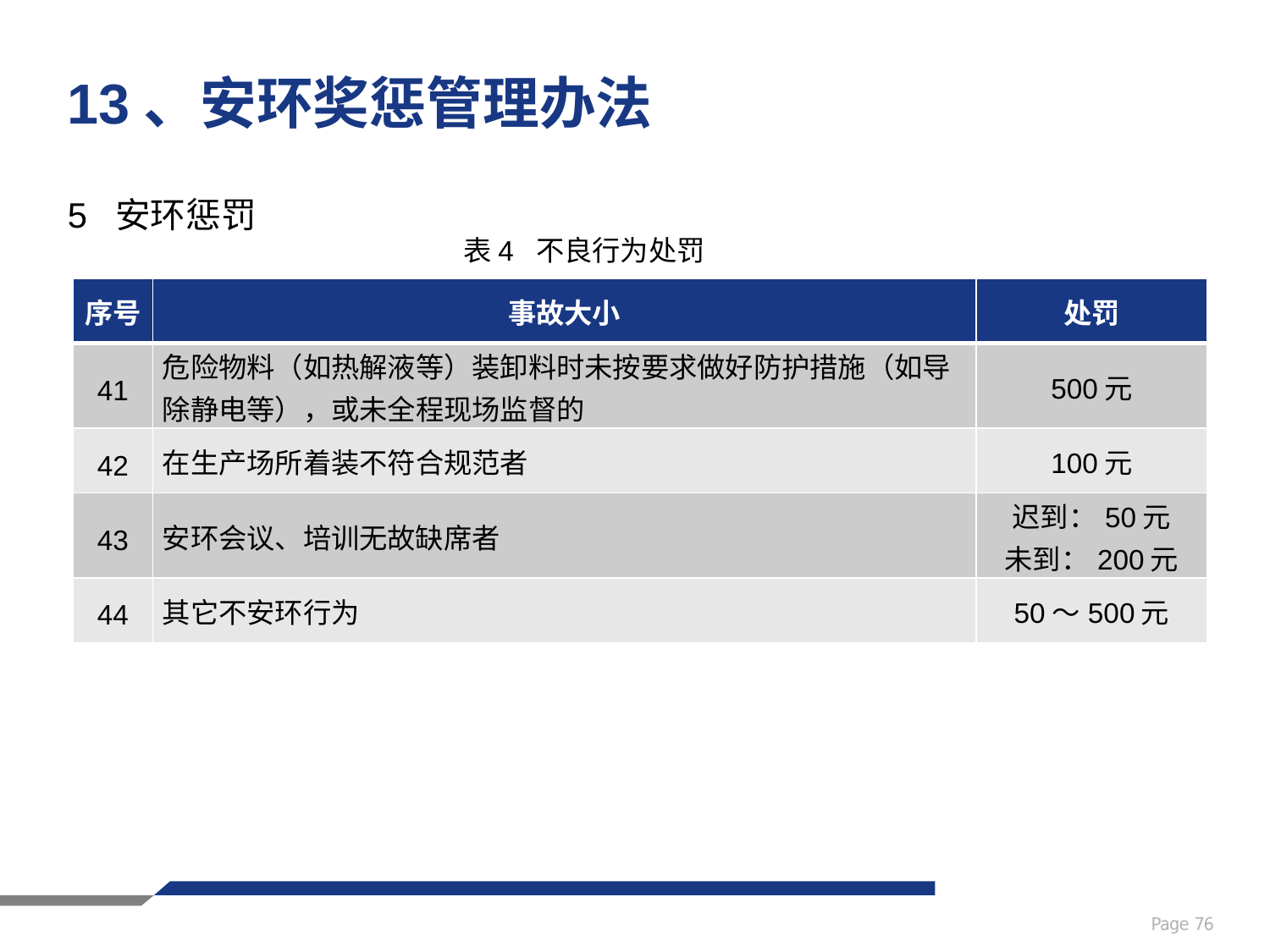

# 13、安环奖惩管理办法
5  安环惩罚
表4  不良行为处罚
| 序号 | 事故大小 | 处罚 |
| --- | --- | --- |
| 41 | 危险物料（如热解液等）装卸料时未按要求做好防护措施（如导除静电等），或未全程现场监督的 | 500元 |
| 42 | 在生产场所着装不符合规范者 | 100元 |
| 43 | 安环会议、培训无故缺席者 | 迟到：50元 未到：200元 |
| 44 | 其它不安环行为 | 50～500元 |
Page 76